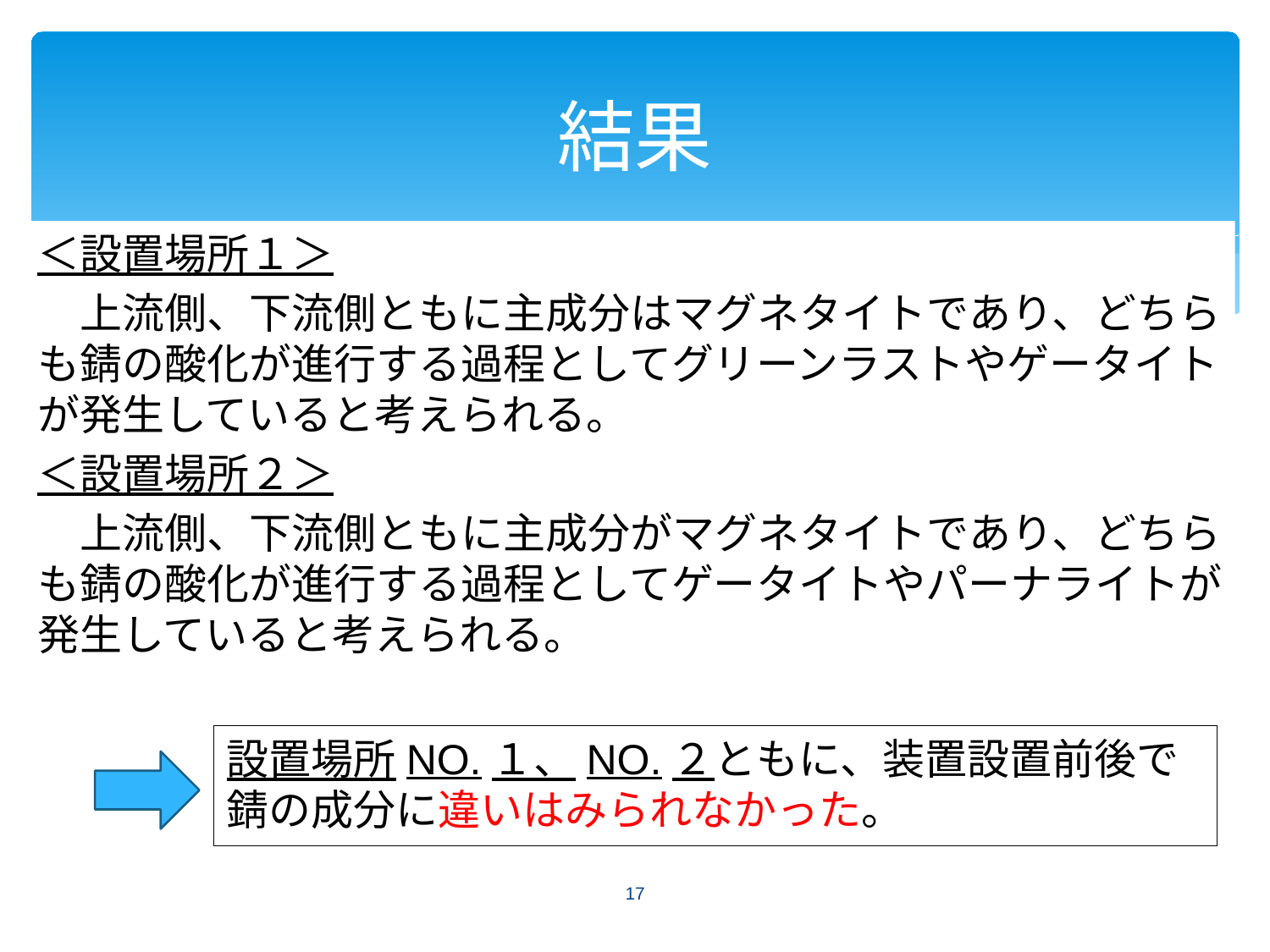

# 結果
＜設置場所１＞
　上流側、下流側ともに主成分はマグネタイトであり、どちらも錆の酸化が進行する過程としてグリーンラストやゲータイトが発生していると考えられる。
＜設置場所２＞
　上流側、下流側ともに主成分がマグネタイトであり、どちらも錆の酸化が進行する過程としてゲータイトやパーナライトが発生していると考えられる。
設置場所NO.１、NO.２ともに、装置設置前後で錆の成分に違いはみられなかった。

17